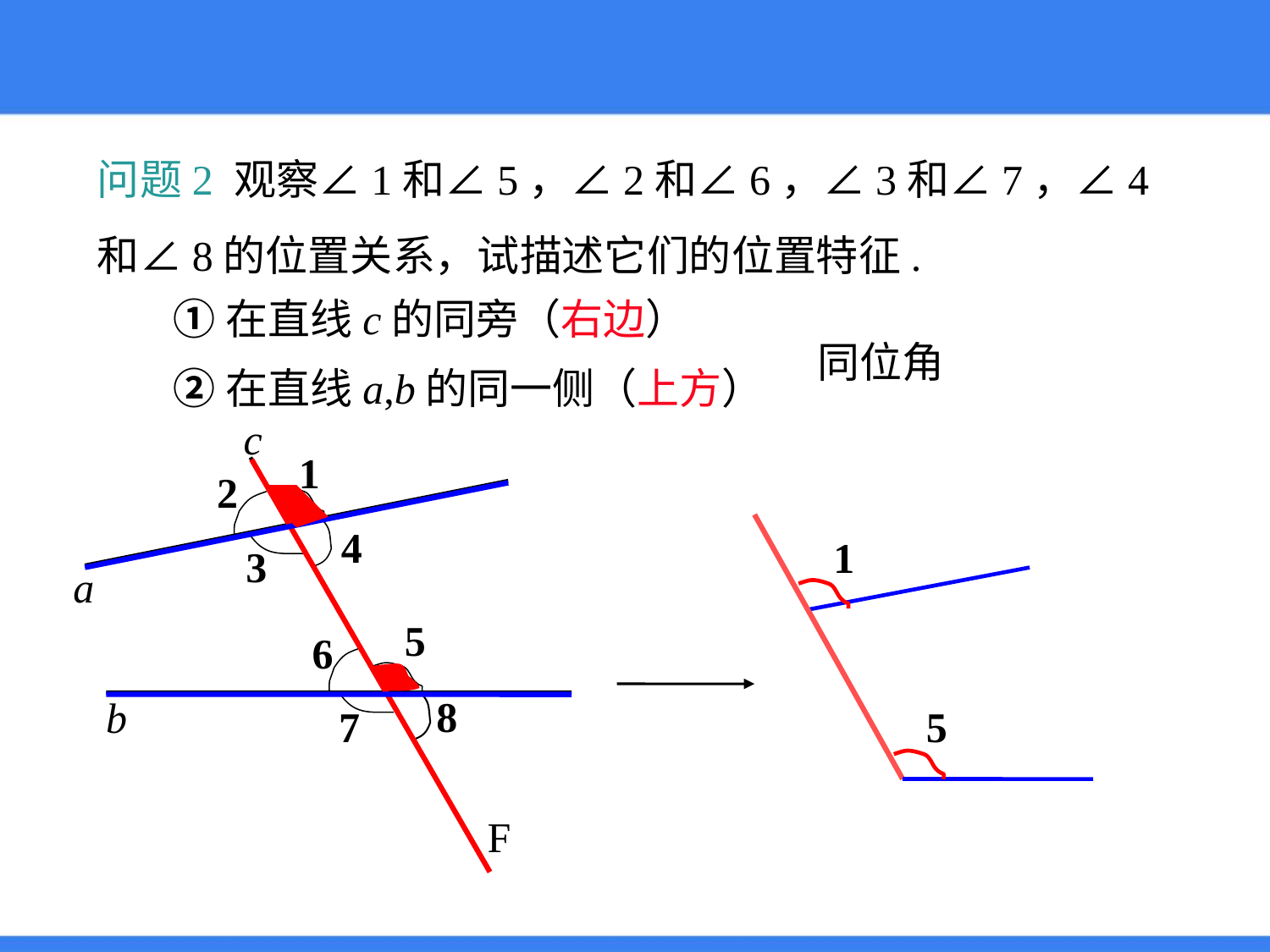

问题2 观察∠1和∠5，∠2和∠6，∠3和∠7，∠4和∠8的位置关系，试描述它们的位置特征.
①在直线c的同旁（右边）

同位角
②在直线a,b的同一侧（上方）
c
1

2

4

1

5

3

a
5
6

8
b

7
F